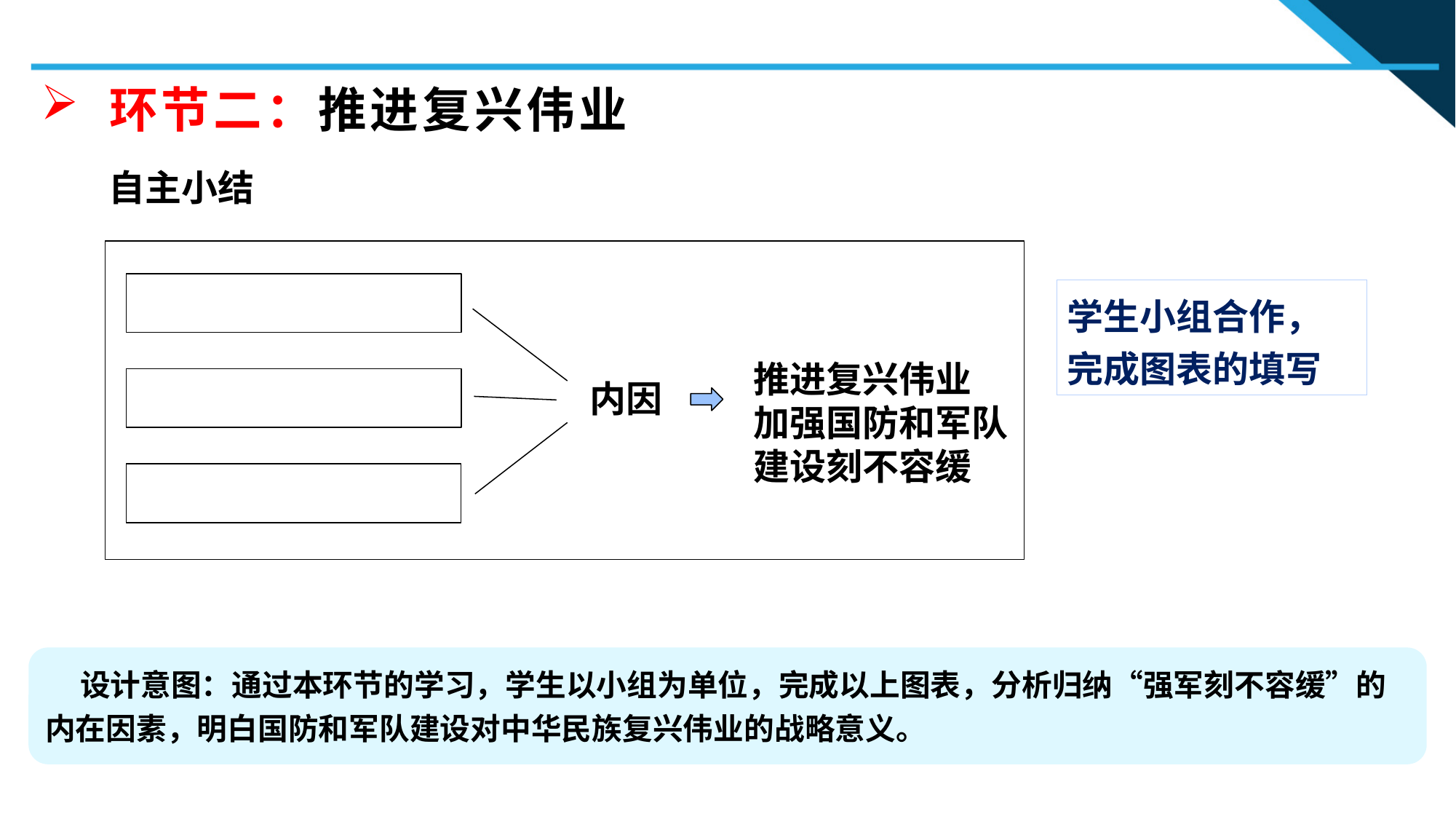

环节二：推进复兴伟业
自主小结

学生小组合作，完成图表的填写
推进复兴伟业
加强国防和军队建设刻不容缓

内因

    设计意图：通过本环节的学习，学生以小组为单位，完成以上图表，分析归纳“强军刻不容缓”的内在因素，明白国防和军队建设对中华民族复兴伟业的战略意义。